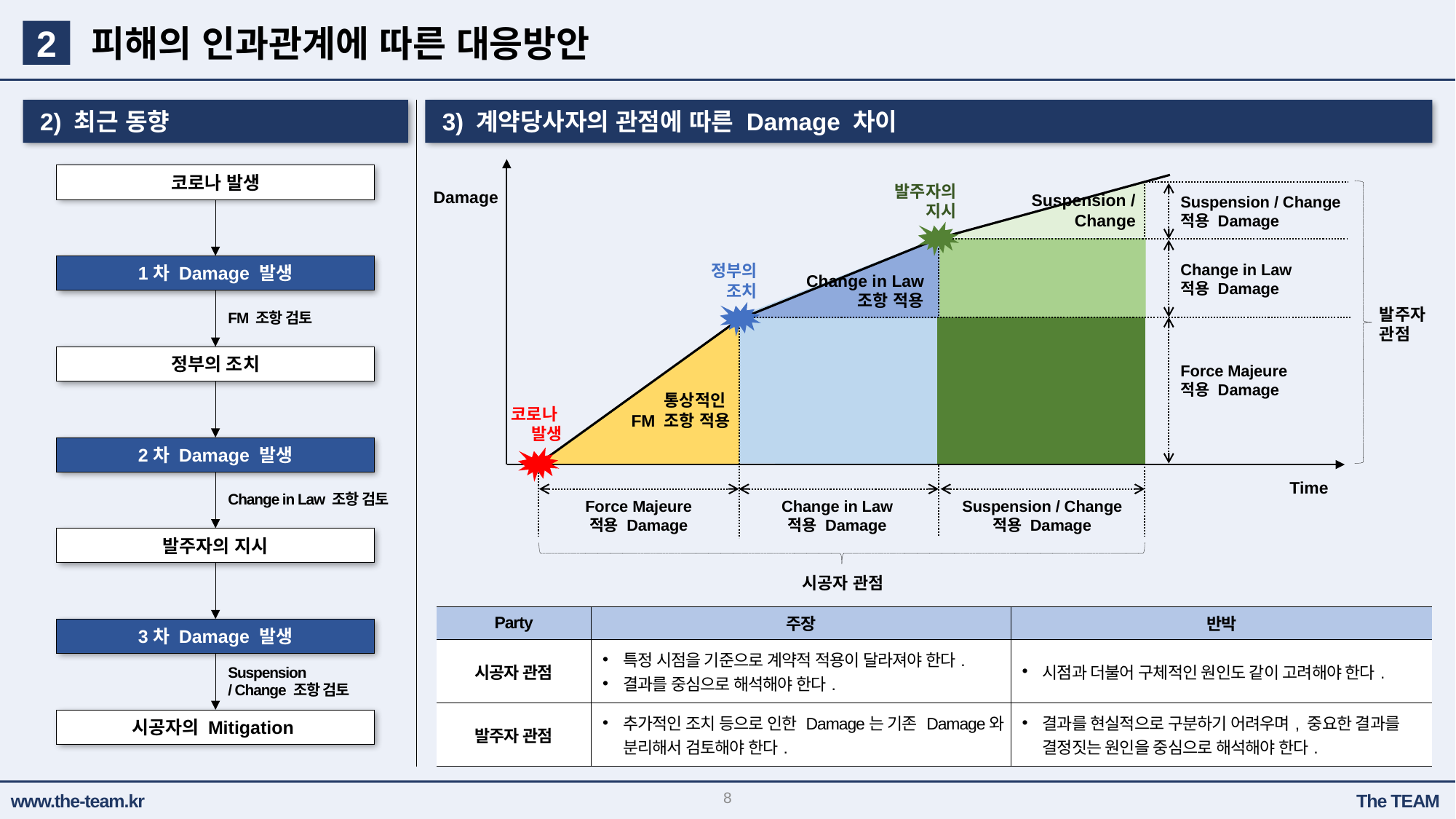

피해의 인과관계에 따른 대응방안
2
2) 최근 동향
3) 계약당사자의 관점에 따른 Damage 차이
코로나 발생

발주자의
지시

Damage
Suspension / Change
적용 Damage
Suspension / Change

1차 Damage 발생
Change in Law
적용 Damage
정부의
조치
Change in Law
조항 적용

발주자
관점
FM 조항 검토

정부의 조치
Force Majeure
적용 Damage
통상적인
FM 조항 적용
코로나
발생
2차 Damage 발생

Time
Change in Law 조항 검토
Force Majeure
적용 Damage
Change in Law
적용 Damage
Suspension / Change
적용 Damage
발주자의 지시
시공자 관점
| Party | 주장 | 반박 |
| --- | --- | --- |
| 시공자 관점 | 특정 시점을 기준으로 계약적 적용이 달라져야 한다. 결과를 중심으로 해석해야 한다. | 시점과 더불어 구체적인 원인도 같이 고려해야 한다. |
| 발주자 관점 | 추가적인 조치 등으로 인한 Damage는 기존 Damage와 분리해서 검토해야 한다. | 결과를 현실적으로 구분하기 어려우며, 중요한 결과를 결정짓는 원인을 중심으로 해석해야 한다. |
3차 Damage 발생
Suspension
/ Change 조항 검토
시공자의 Mitigation
8